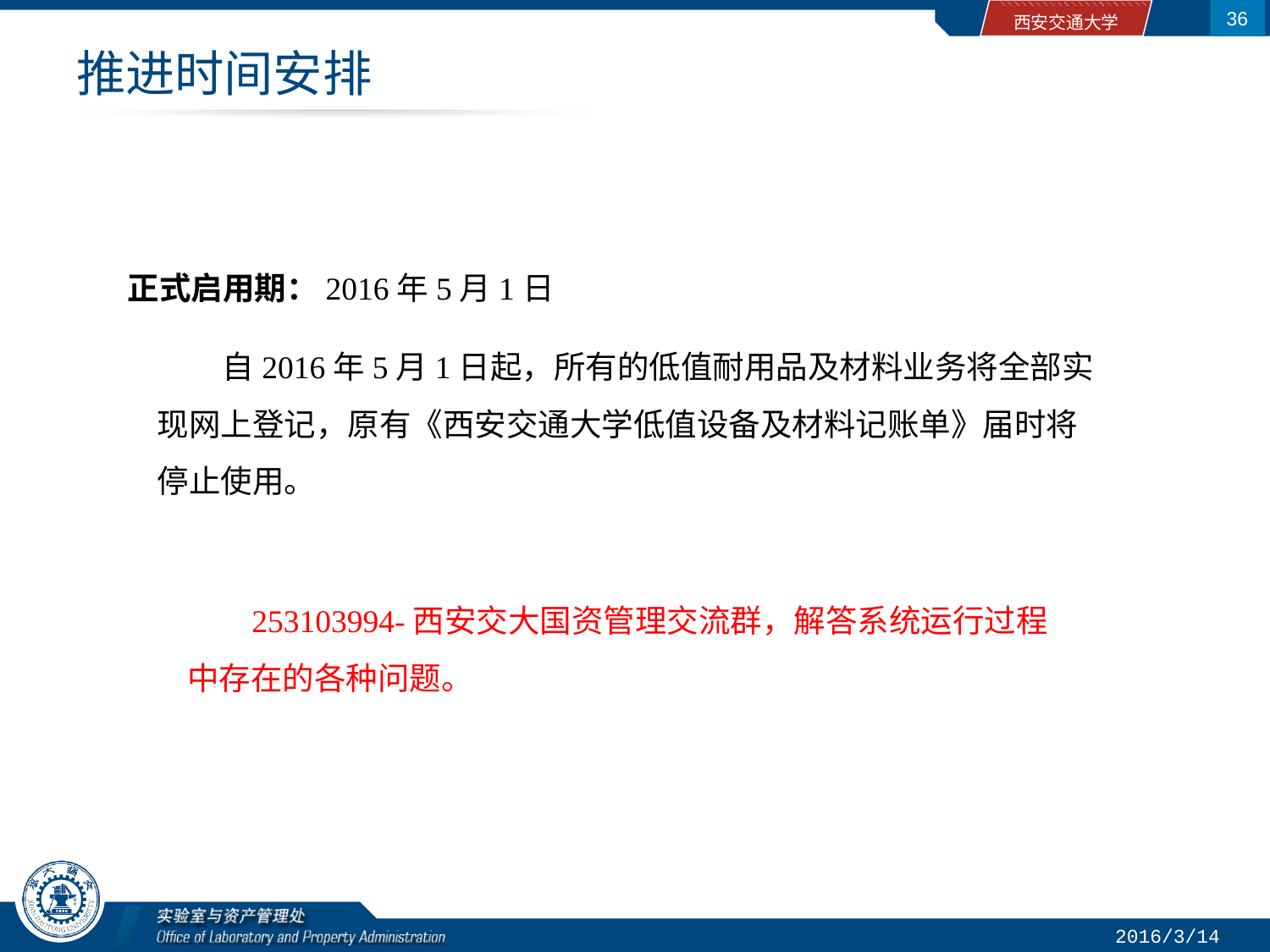

36
# 推进时间安排
正式启用期：2016年5月1日
        自2016年5月1日起，所有的低值耐用品及材料业务将全部实现网上登记，原有《西安交通大学低值设备及材料记账单》届时将停止使用。
        253103994-西安交大国资管理交流群，解答系统运行过程中存在的各种问题。
2016/3/14